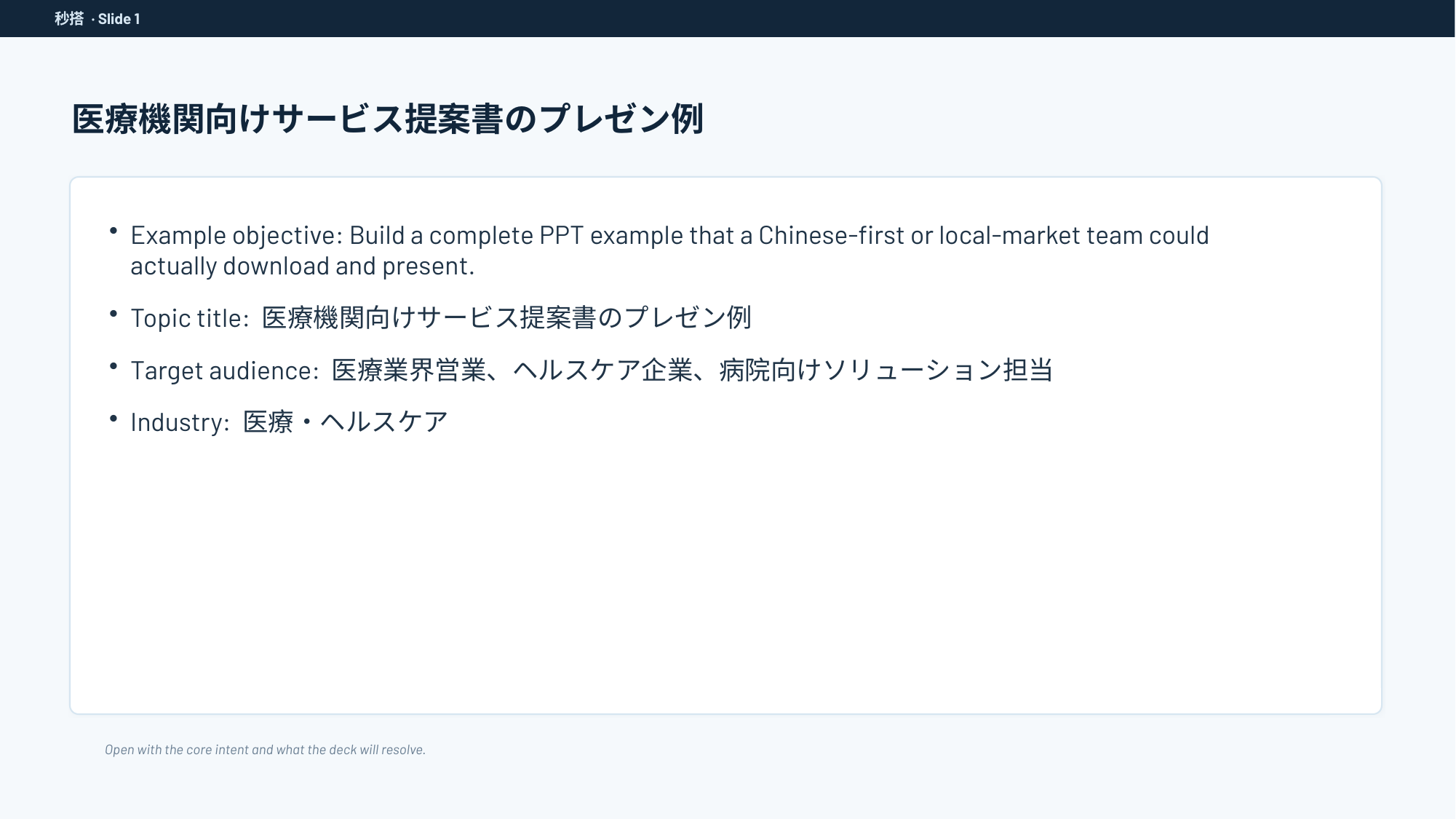

秒搭 · Slide 1
医療機関向けサービス提案書のプレゼン例

Example objective: Build a complete PPT example that a Chinese-first or local-market team could actually download and present.
Topic title: 医療機関向けサービス提案書のプレゼン例
Target audience: 医療業界営業、ヘルスケア企業、病院向けソリューション担当
Industry: 医療・ヘルスケア
Open with the core intent and what the deck will resolve.